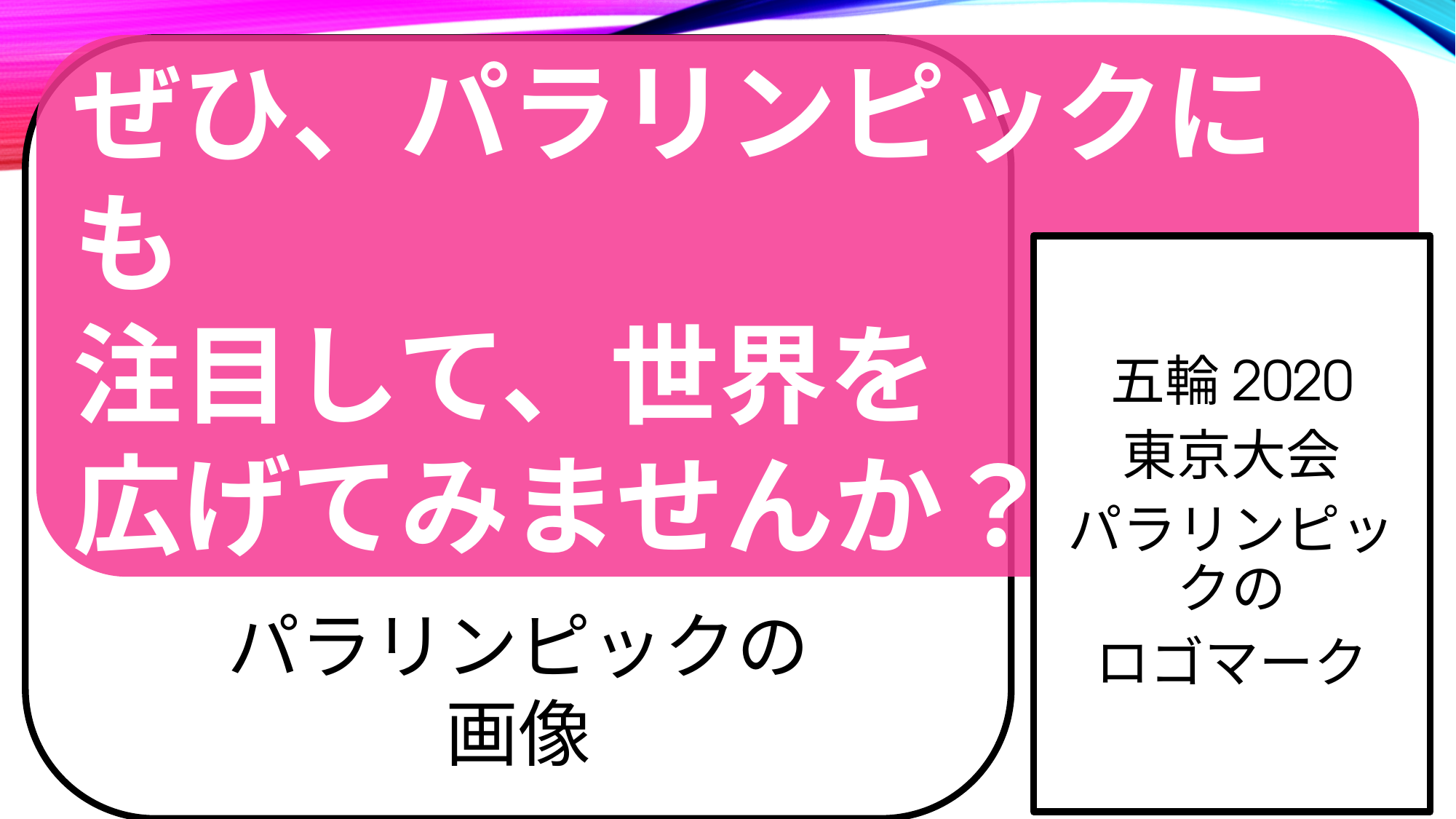

ぜひ、パラリンピックにも
注目して、世界を
広げてみませんか？
パラリンピックの
画像
#
五輪2020
東京大会
パラリンピックの
ロゴマーク